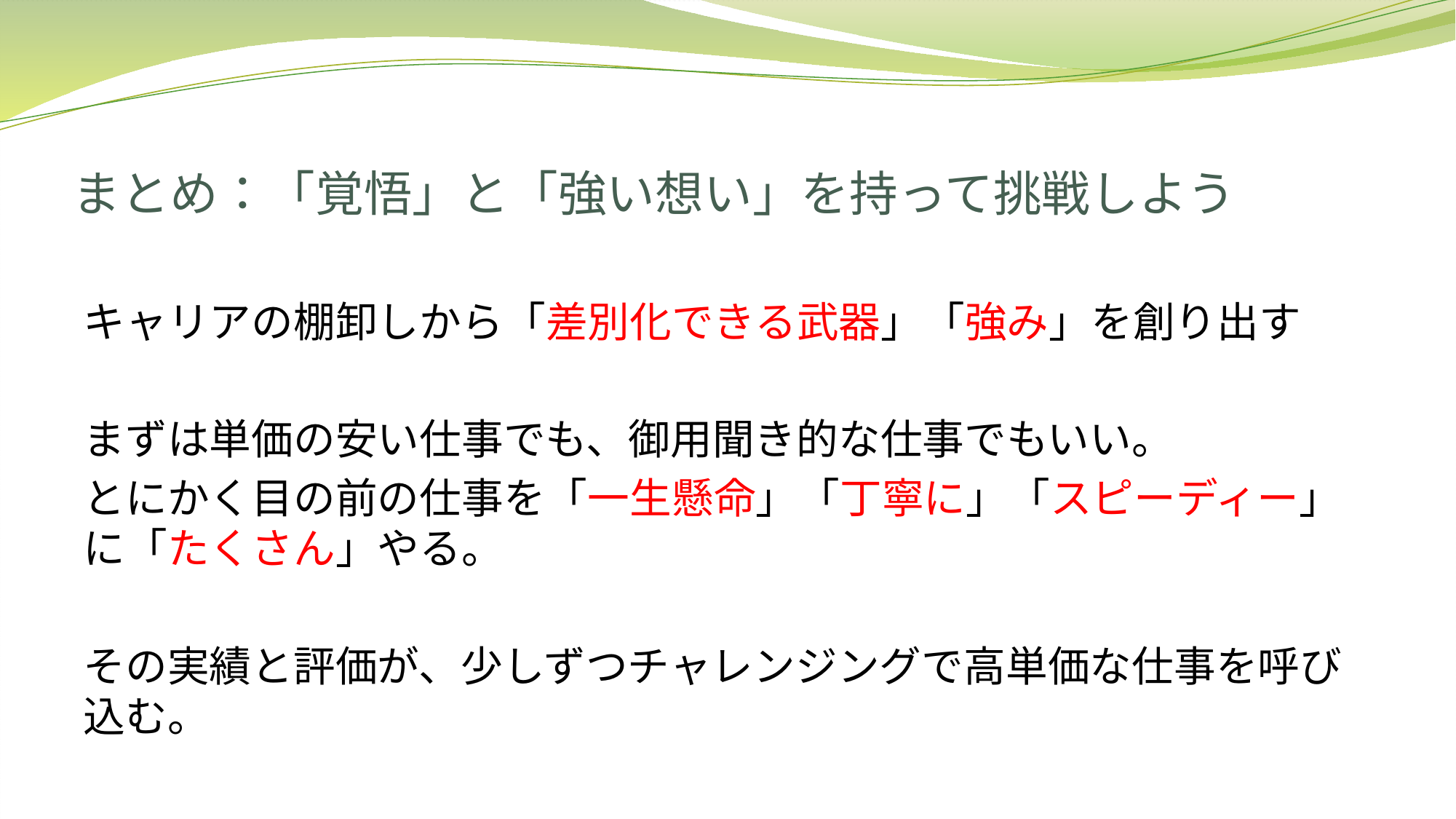

# まとめ：「覚悟」と「強い想い」を持って挑戦しよう

キャリアの棚卸しから「差別化できる武器」「強み」を創り出す

まずは単価の安い仕事でも、御用聞き的な仕事でもいい。
とにかく目の前の仕事を「一生懸命」「丁寧に」「スピーディー」に「たくさん」やる。

その実績と評価が、少しずつチャレンジングで高単価な仕事を呼び込む。